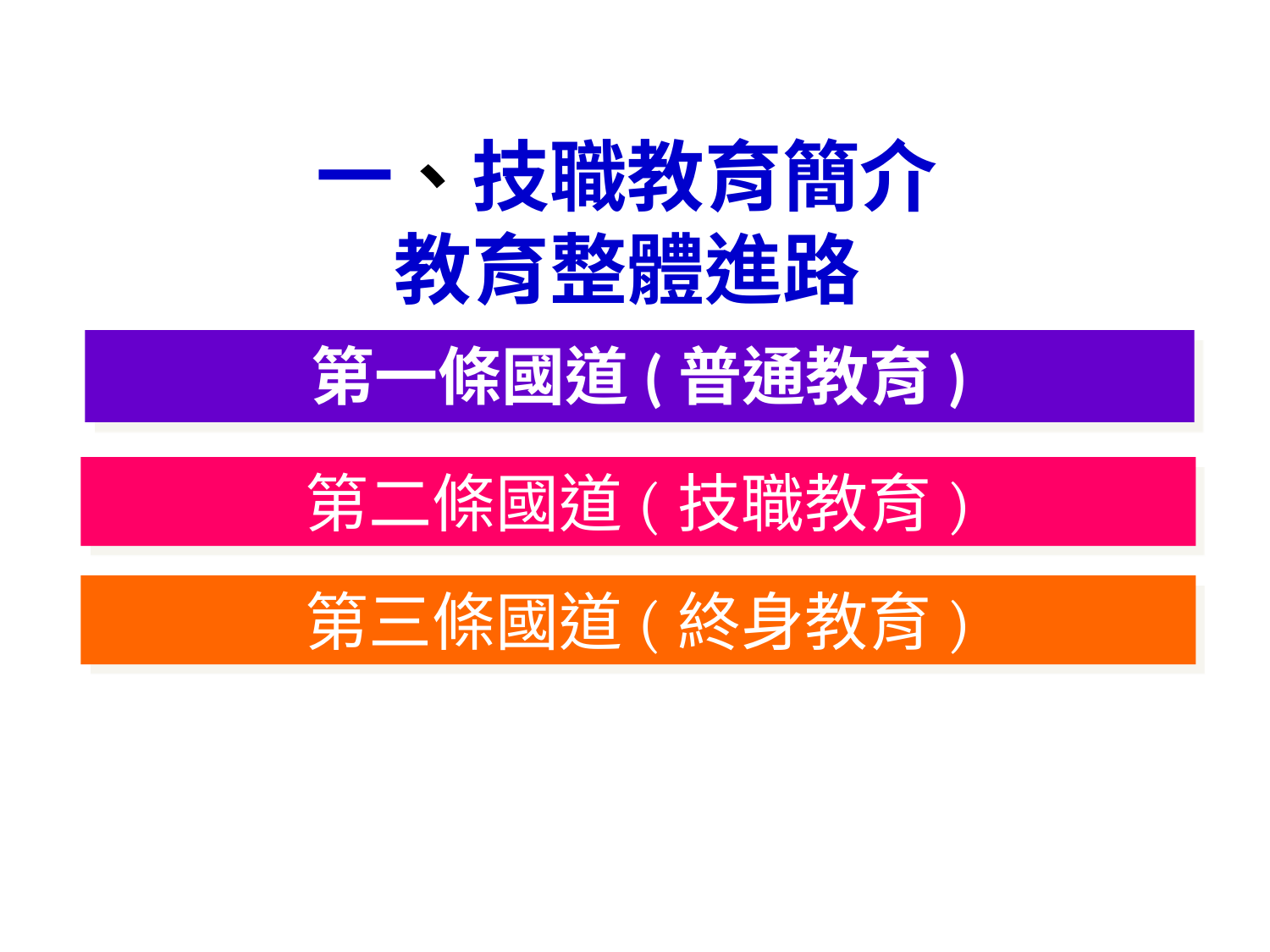

# 一、技職教育簡介 教育整體進路
第一條國道(普通教育)
第二條國道(技職教育)
第三條國道(終身教育)